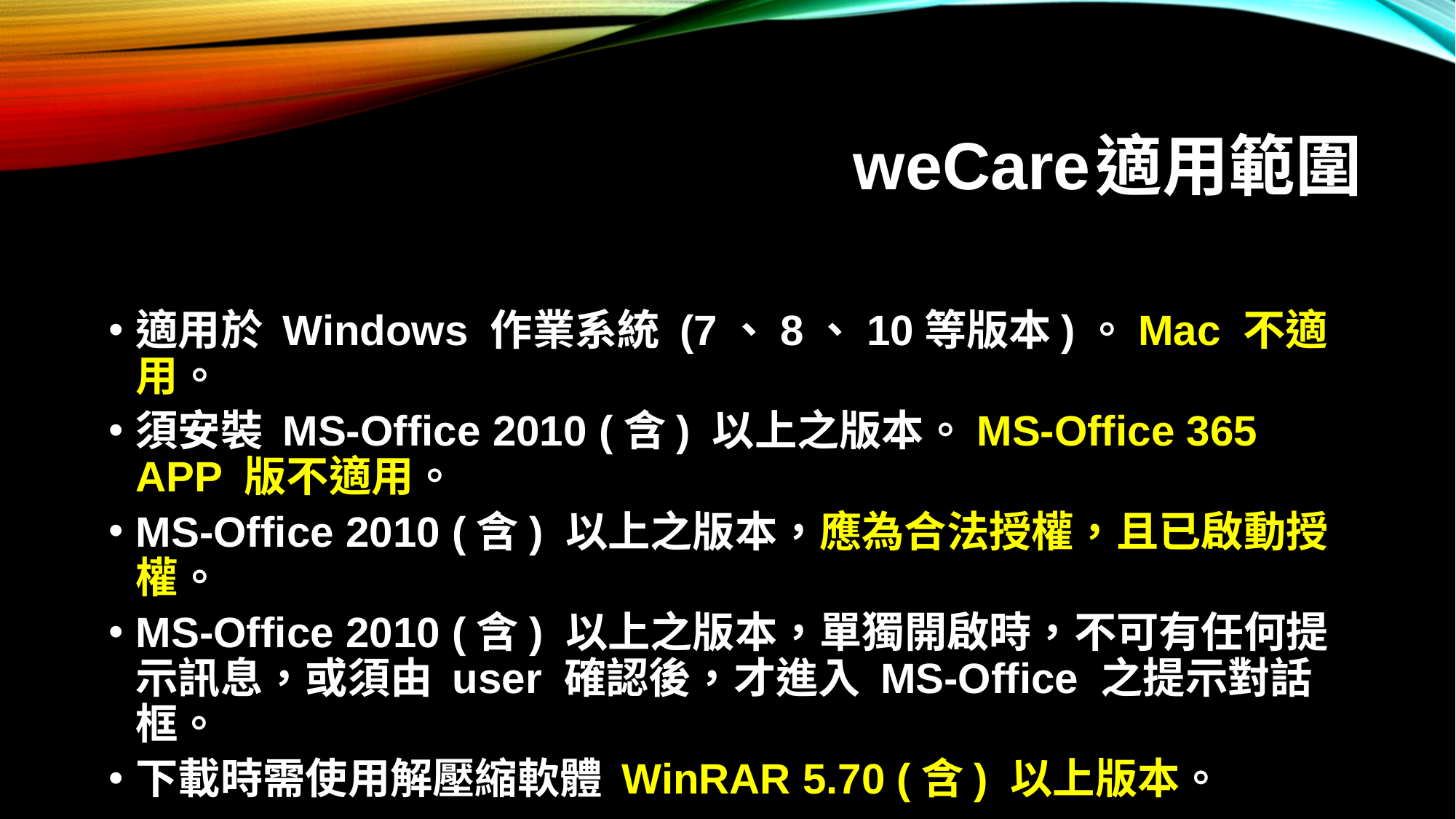

# 適用範圍
weCare
適用於 Windows 作業系統 (7、8、10等版本)。Mac 不適用。
須安裝 MS-Office 2010 (含) 以上之版本。MS-Office 365 APP 版不適用。
MS-Office 2010 (含) 以上之版本，應為合法授權，且已啟動授權。
MS-Office 2010 (含) 以上之版本，單獨開啟時，不可有任何提示訊息，或須由 user 確認後，才進入 MS-Office 之提示對話框。
下載時需使用解壓縮軟體 WinRAR 5.70 (含) 以上版本。